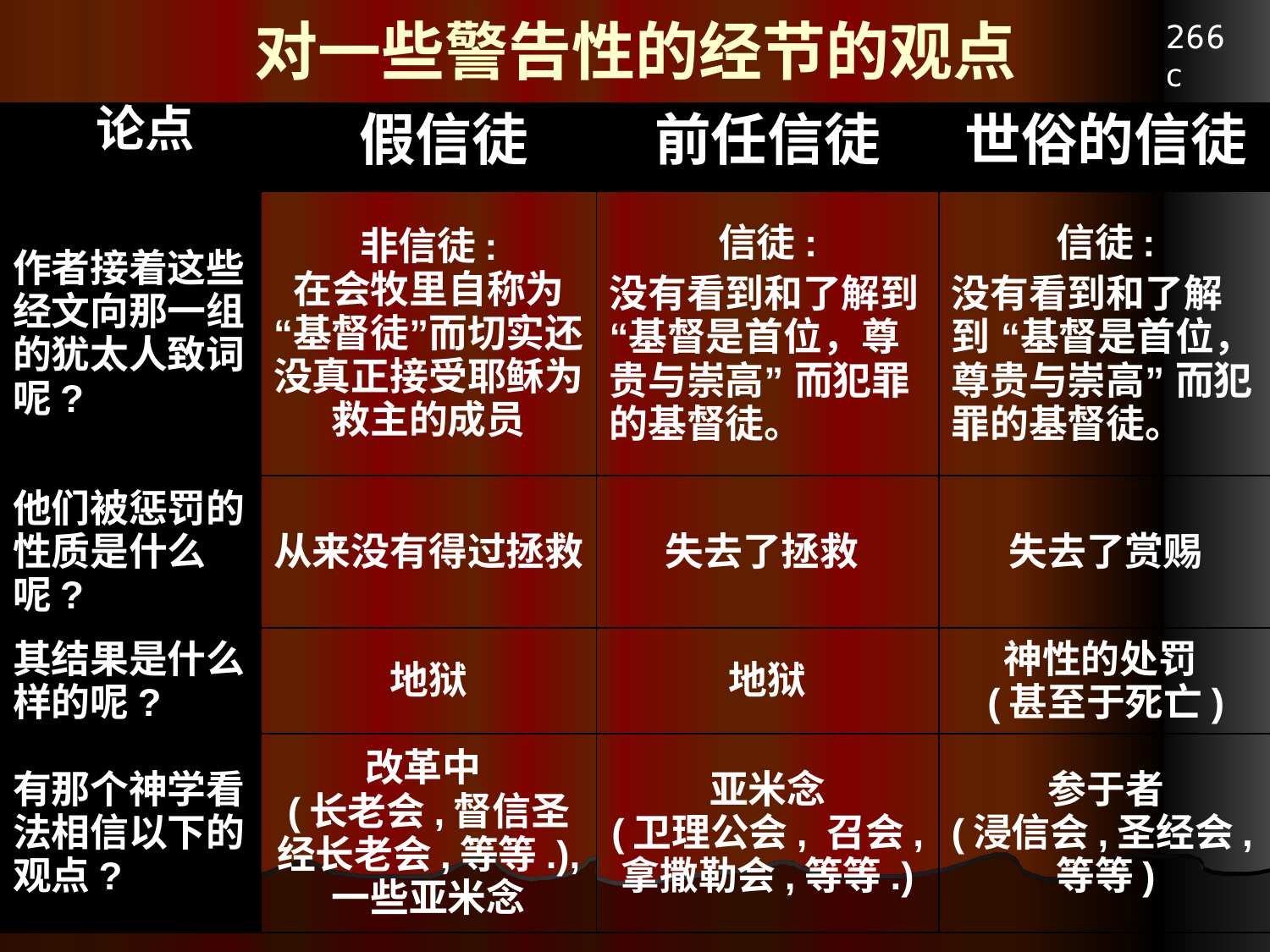

# 对一些警告性的经节的观点
266c
| 论点 |  | 假信徒 | 前任信徒 | 世俗的信徒 |
| --- | --- | --- | --- | --- |
| 作者接着这些经文向那一组的犹太人致词呢? | 非信徒: 在会牧里自称为 “基督徒”而切实还没真正接受耶稣为救主的成员 |  | 信徒: 没有看到和了解到 “基督是首位，尊贵与崇高” 而犯罪的基督徒。 | 信徒: 没有看到和了解到 “基督是首位，尊贵与崇高” 而犯罪的基督徒。 |
| 他们被惩罚的性质是什么呢? | 从来没有得过拯救 |  | 失去了拯救 | 失去了赏赐 |
| 其结果是什么样的呢? | 地狱 |  | 地狱 | 神性的处罚 (甚至于死亡) |
| 有那个神学看法相信以下的观点? | 改革中 (长老会,督信圣经长老会,等等.), 一些亚米念 |  | 亚米念 (卫理公会, 召会, 拿撒勒会,等等.) | 参于者 (浸信会,圣经会,等等) |